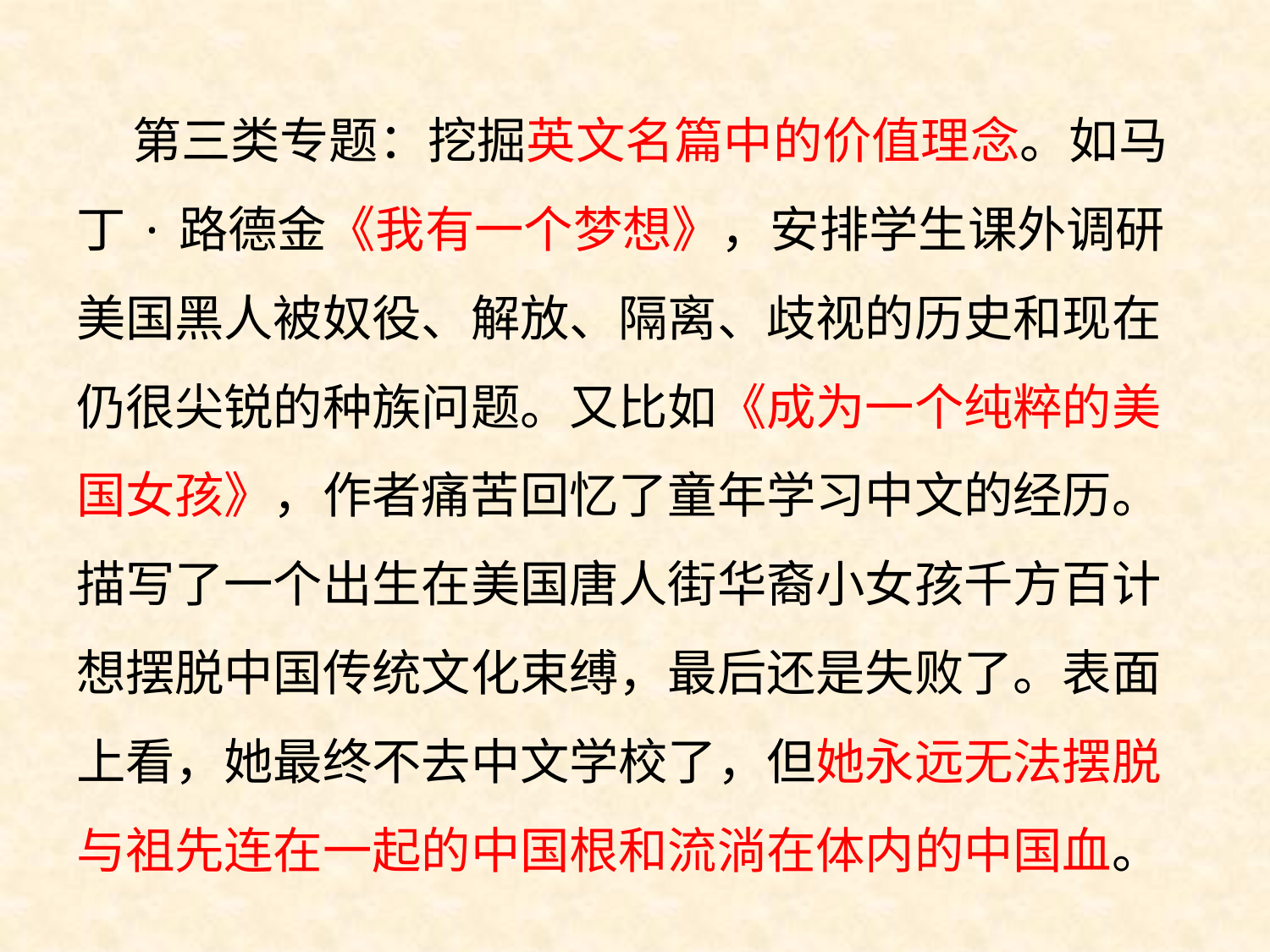

第三类专题：挖掘英文名篇中的价值理念。如马丁·路德金《我有一个梦想》，安排学生课外调研美国黑人被奴役、解放、隔离、歧视的历史和现在仍很尖锐的种族问题。又比如《成为一个纯粹的美国女孩》，作者痛苦回忆了童年学习中文的经历。描写了一个出生在美国唐人街华裔小女孩千方百计想摆脱中国传统文化束缚，最后还是失败了。表面上看，她最终不去中文学校了，但她永远无法摆脱与祖先连在一起的中国根和流淌在体内的中国血。
45